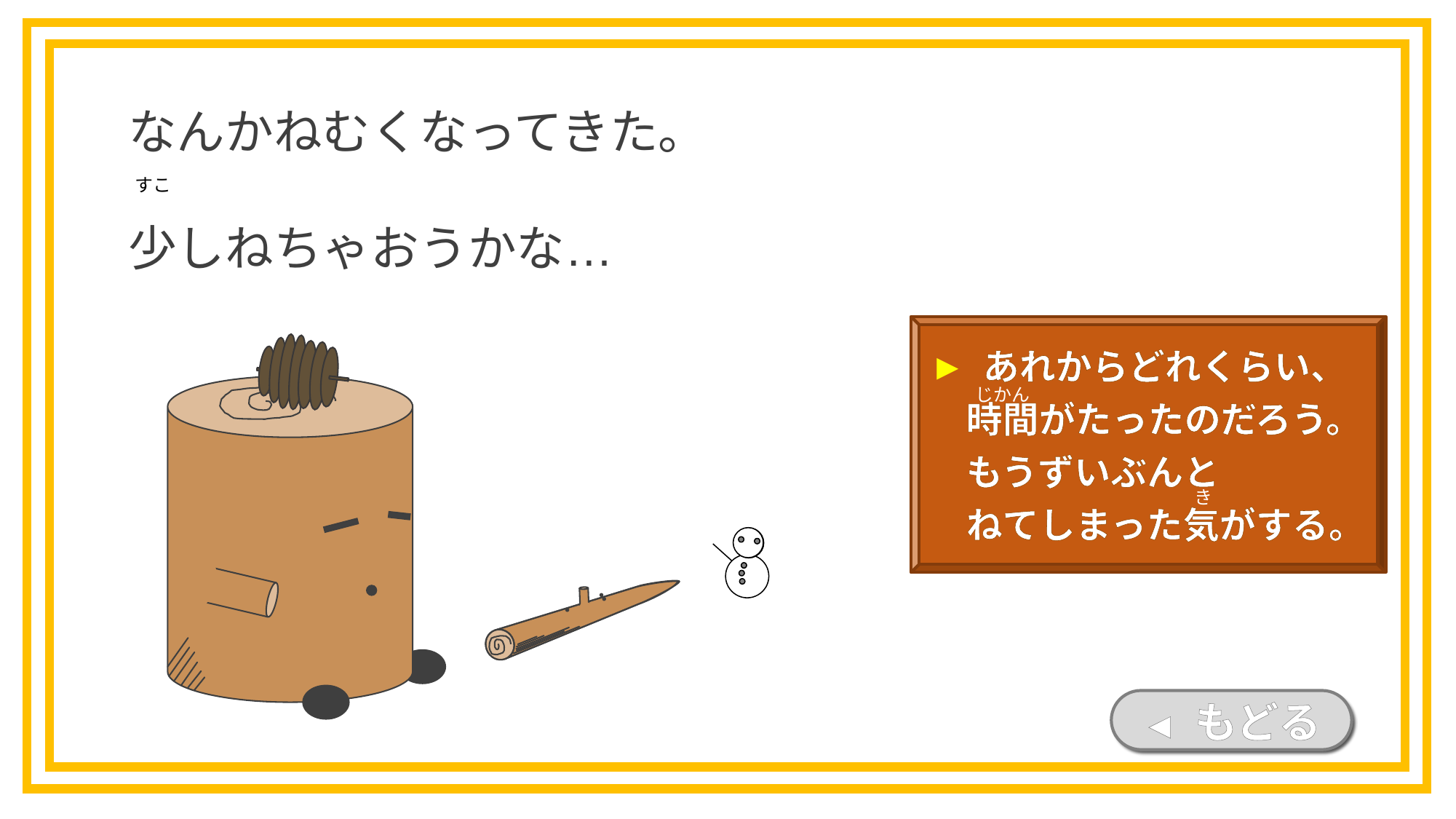

なんかねむくなってきた。
少しねちゃおうかな…

すこ
► あれからどれくらい、
　時間がたったのだろう。
　もうずいぶんと
　ねてしまった気がする。

じかん

き

◄ もどる